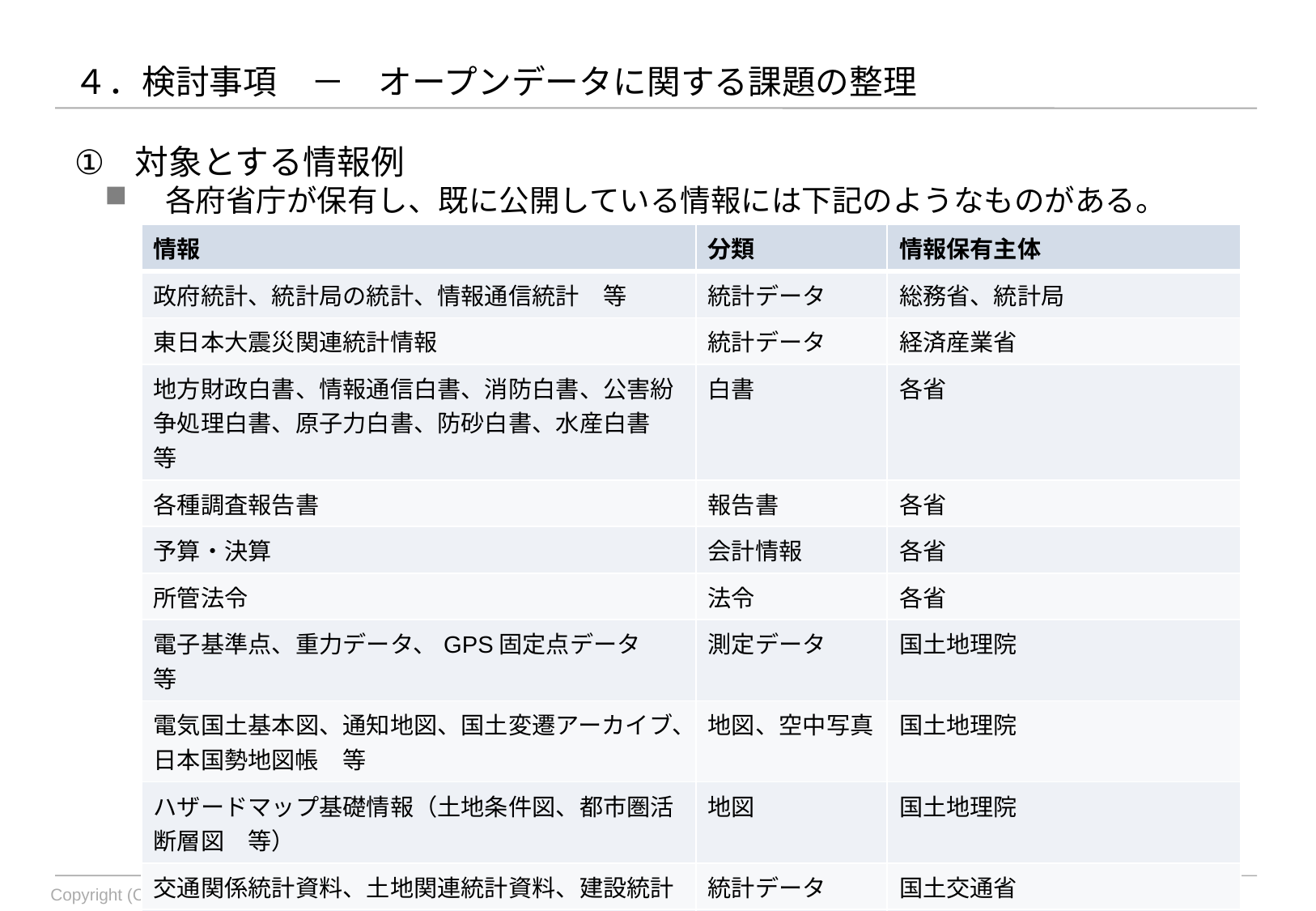

# ４．検討事項　－　オープンデータに関する課題の整理

対象とする情報例
各府省庁が保有し、既に公開している情報には下記のようなものがある。

| 情報 | 分類 | 情報保有主体 |
| --- | --- | --- |
| 政府統計、統計局の統計、情報通信統計　等 | 統計データ | 総務省、統計局 |
| 東日本大震災関連統計情報 | 統計データ | 経済産業省 |
| 地方財政白書、情報通信白書、消防白書、公害紛争処理白書、原子力白書、防砂白書、水産白書　等 | 白書 | 各省 |
| 各種調査報告書 | 報告書 | 各省 |
| 予算・決算 | 会計情報 | 各省 |
| 所管法令 | 法令 | 各省 |
| 電子基準点、重力データ、GPS固定点データ　等 | 測定データ | 国土地理院 |
| 電気国土基本図、通知地図、国土変遷アーカイブ、日本国勢地図帳　等 | 地図、空中写真 | 国土地理院 |
| ハザードマップ基礎情報（土地条件図、都市圏活断層図　等） | 地図 | 国土地理院 |
| 交通関係統計資料、土地関連統計資料、建設統計 | 統計データ | 国土交通省 |
| 防災情報提供センター（防災情報） | 測定データ | 国土交通省　等 |
| 気象情報 | 測定データ | 気象庁／気象業務支援センター |
| 気象統計情報 | 測定データ | 気象庁 |
8
Copyright (C) 2012, Open Data Promotion Consortium